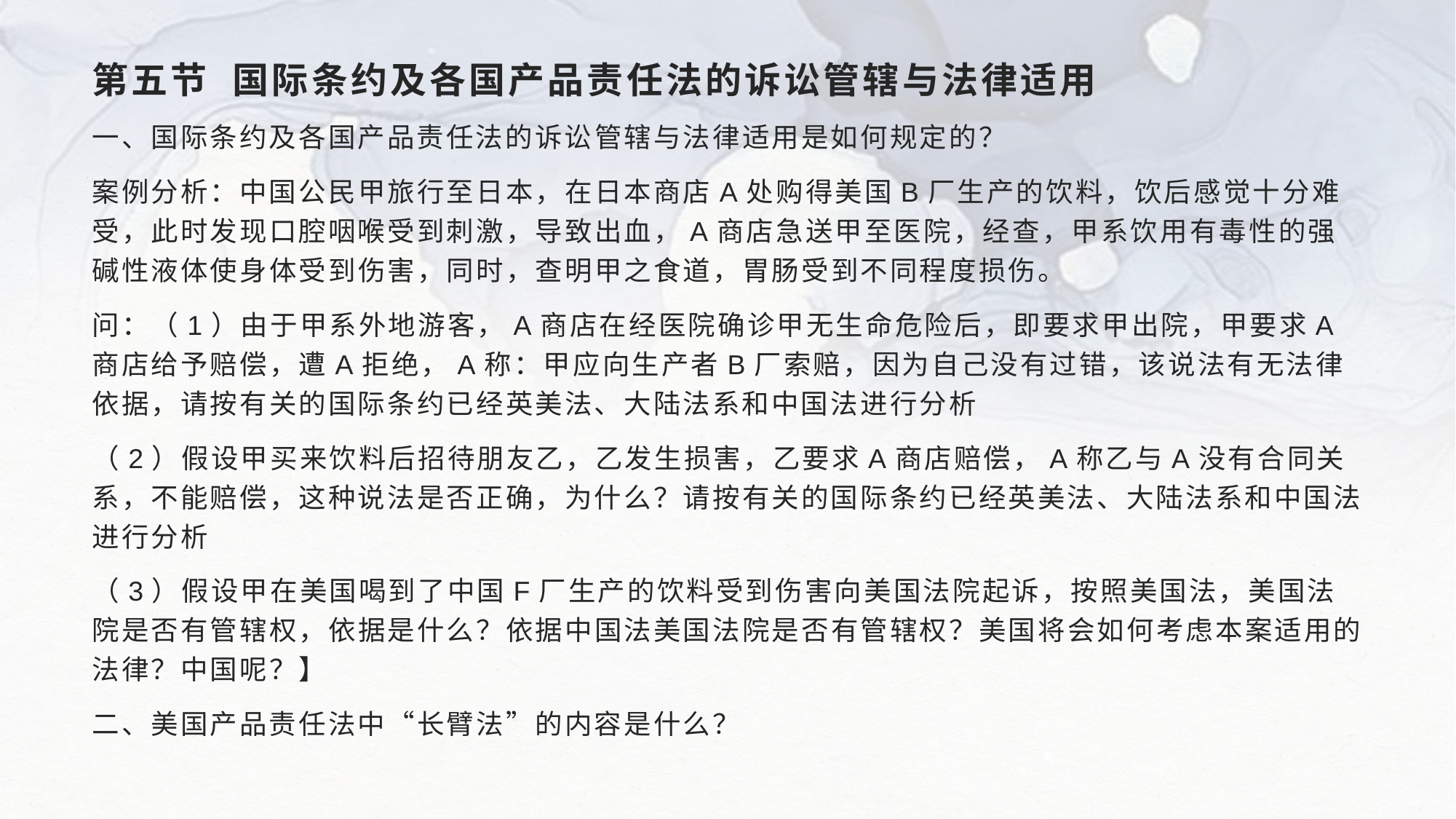

# 第五节  国际条约及各国产品责任法的诉讼管辖与法律适用
一、国际条约及各国产品责任法的诉讼管辖与法律适用是如何规定的？
案例分析：中国公民甲旅行至日本，在日本商店A处购得美国B厂生产的饮料，饮后感觉十分难受，此时发现口腔咽喉受到刺激，导致出血，A商店急送甲至医院，经查，甲系饮用有毒性的强碱性液体使身体受到伤害，同时，查明甲之食道，胃肠受到不同程度损伤。
问：（1）由于甲系外地游客，A商店在经医院确诊甲无生命危险后，即要求甲出院，甲要求A商店给予赔偿，遭A拒绝，A称：甲应向生产者B厂索赔，因为自己没有过错，该说法有无法律依据，请按有关的国际条约已经英美法、大陆法系和中国法进行分析
（2）假设甲买来饮料后招待朋友乙，乙发生损害，乙要求A商店赔偿，A称乙与A没有合同关系，不能赔偿，这种说法是否正确，为什么？请按有关的国际条约已经英美法、大陆法系和中国法进行分析
（3）假设甲在美国喝到了中国F厂生产的饮料受到伤害向美国法院起诉，按照美国法，美国法院是否有管辖权，依据是什么？依据中国法美国法院是否有管辖权？美国将会如何考虑本案适用的法律？中国呢？】
二、美国产品责任法中“长臂法”的内容是什么？